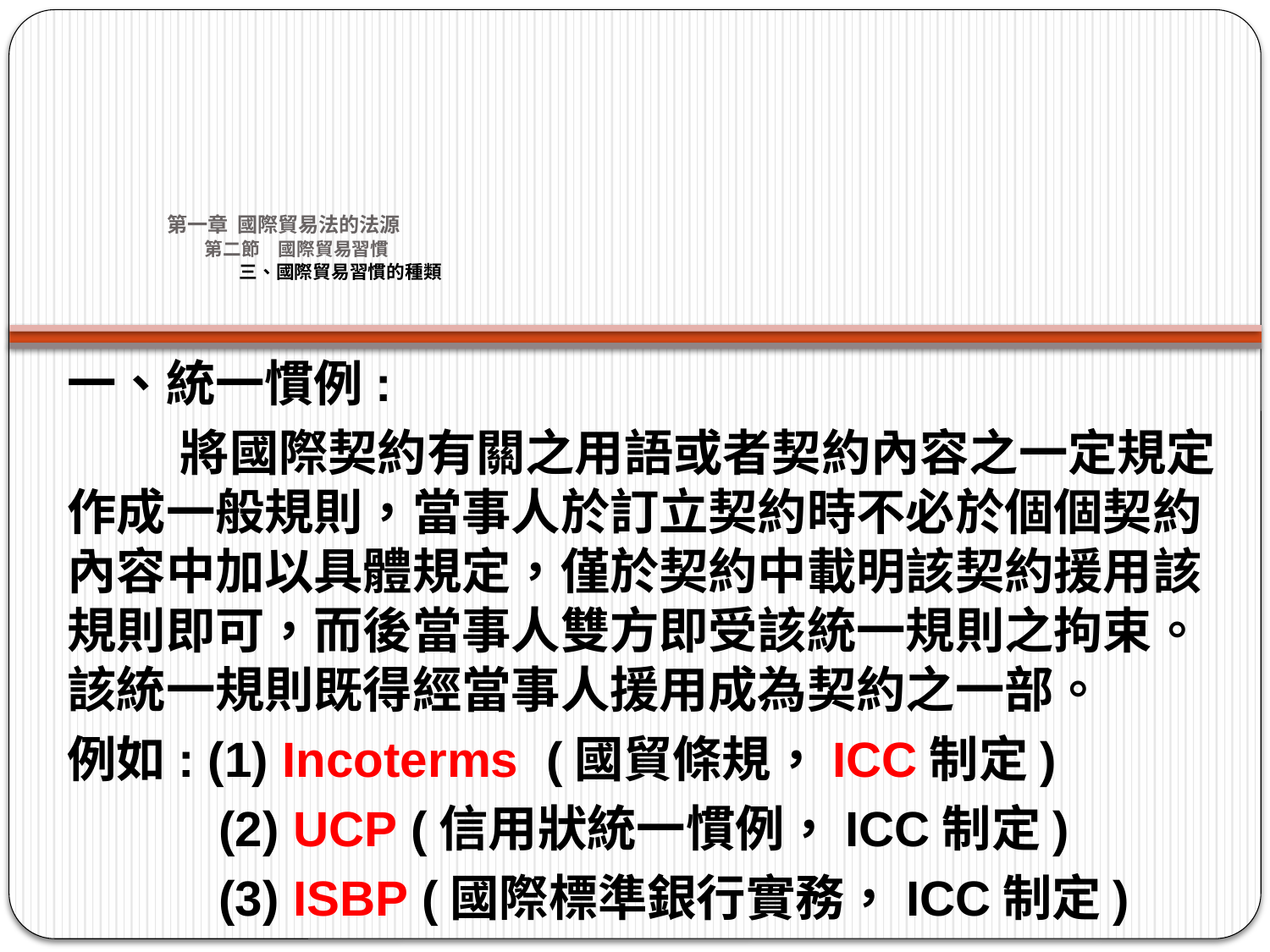

# 第一章  國際貿易法的法源 第二節　國際貿易習慣 三、國際貿易習慣的種類
一、統一慣例:
         將國際契約有關之用語或者契約內容之一定規定作成一般規則，當事人於訂立契約時不必於個個契約內容中加以具體規定，僅於契約中載明該契約援用該規則即可，而後當事人雙方即受該統一規則之拘束。該統一規則既得經當事人援用成為契約之一部。
例如: (1) Incoterms  (國貿條規，ICC制定)
           (2) UCP (信用狀統一慣例，ICC制定)
           (3) ISBP (國際標準銀行實務，ICC制定)